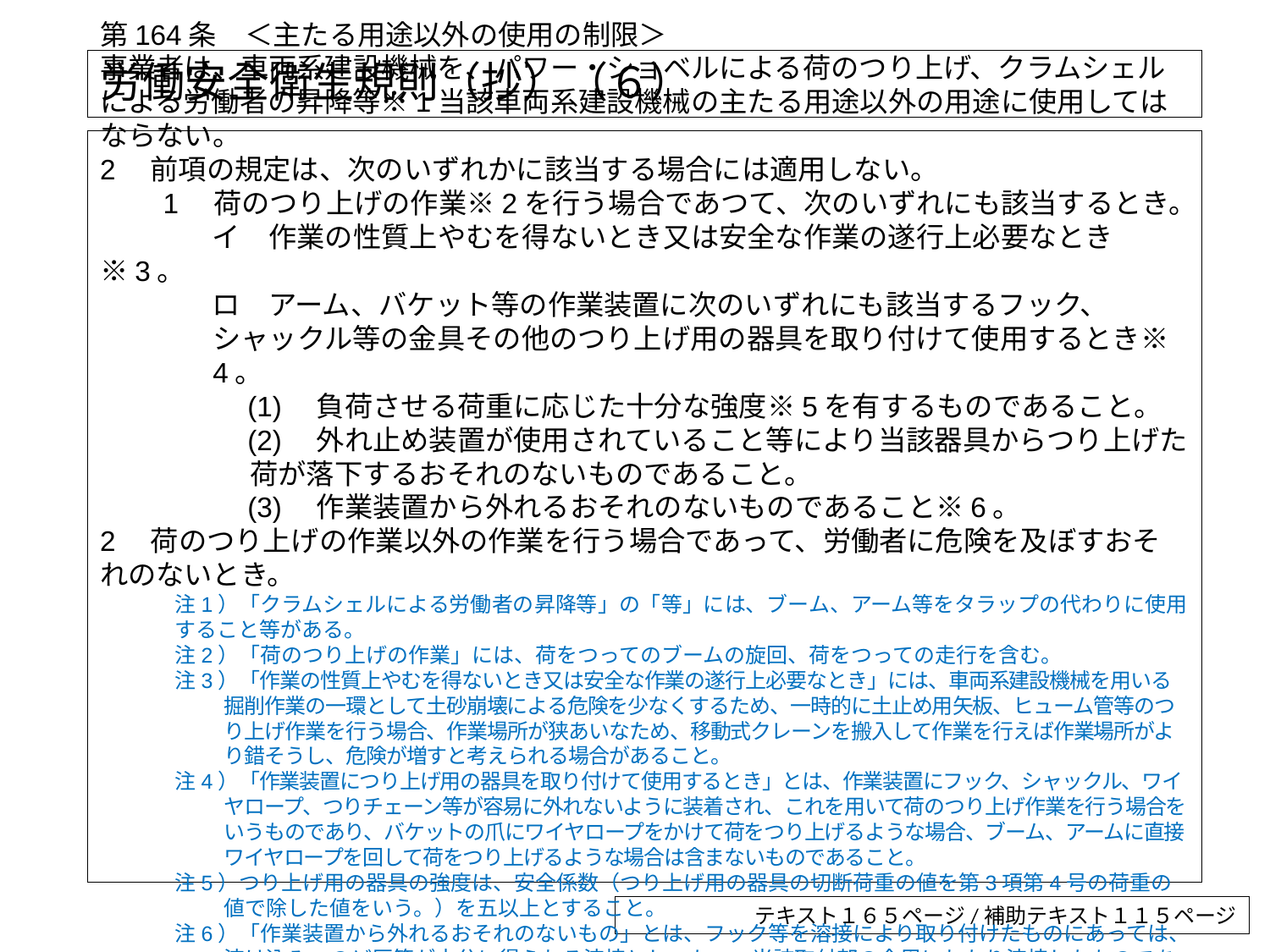

# 労働安全衛生規則（抄）（６）
第164条　＜主たる用途以外の使用の制限＞
事業者は、車両系建設機械を、パワー・ショベルによる荷のつり上げ、クラムシェルによる労働者の昇降等※1当該車両系建設機械の主たる用途以外の用途に使用してはならない。
2　前項の規定は、次のいずれかに該当する場合には適用しない。
　　1　荷のつり上げの作業※2を行う場合であつて、次のいずれにも該当するとき。
　　　　イ　作業の性質上やむを得ないとき又は安全な作業の遂行上必要なとき※3。
　　　　ロ　アーム、バケット等の作業装置に次のいずれにも該当するフック、シャックル等の金具その他のつり上げ用の器具を取り付けて使用するとき※4。
　　　　　(1)　負荷させる荷重に応じた十分な強度※5を有するものであること。
　　　　　(2)　外れ止め装置が使用されていること等により当該器具からつり上げた荷が落下するおそれのないものであること。
　　　　　(3)　作業装置から外れるおそれのないものであること※6。
2　荷のつり上げの作業以外の作業を行う場合であって、労働者に危険を及ぼすおそれのないとき。
注1）「クラムシェルによる労働者の昇降等」の「等」には、ブーム、アーム等をタラップの代わりに使用すること等がある。
注2）「荷のつり上げの作業」には、荷をつってのブームの旋回、荷をつっての走行を含む。
注3）「作業の性質上やむを得ないとき又は安全な作業の遂行上必要なとき」には、車両系建設機械を用いる掘削作業の一環として土砂崩壊による危険を少なくするため、一時的に土止め用矢板、ヒューム管等のつり上げ作業を行う場合、作業場所が狭あいなため、移動式クレーンを搬入して作業を行えば作業場所がより錯そうし、危険が増すと考えられる場合があること。
注4）「作業装置につり上げ用の器具を取り付けて使用するとき」とは、作業装置にフック、シャックル、ワイヤロープ、つりチェーン等が容易に外れないように装着され、これを用いて荷のつり上げ作業を行う場合をいうものであり、バケットの爪にワイヤロープをかけて荷をつり上げるような場合、ブーム、アームに直接ワイヤロープを回して荷をつり上げるような場合は含まないものであること。
注5）つり上げ用の器具の強度は、安全係数（つり上げ用の器具の切断荷重の値を第3項第4号の荷重の値で除した値をいう。）を五以上とすること。
注6）「作業装置から外れるおそれのないもの」とは、フック等を溶接により取り付けたものにあっては、溶け込み、のど厚等が十分に得られる溶接とし、かつ、当該取付部の全周にわたり溶接したものであること。
テキスト１６５ページ/補助テキスト１１５ページ